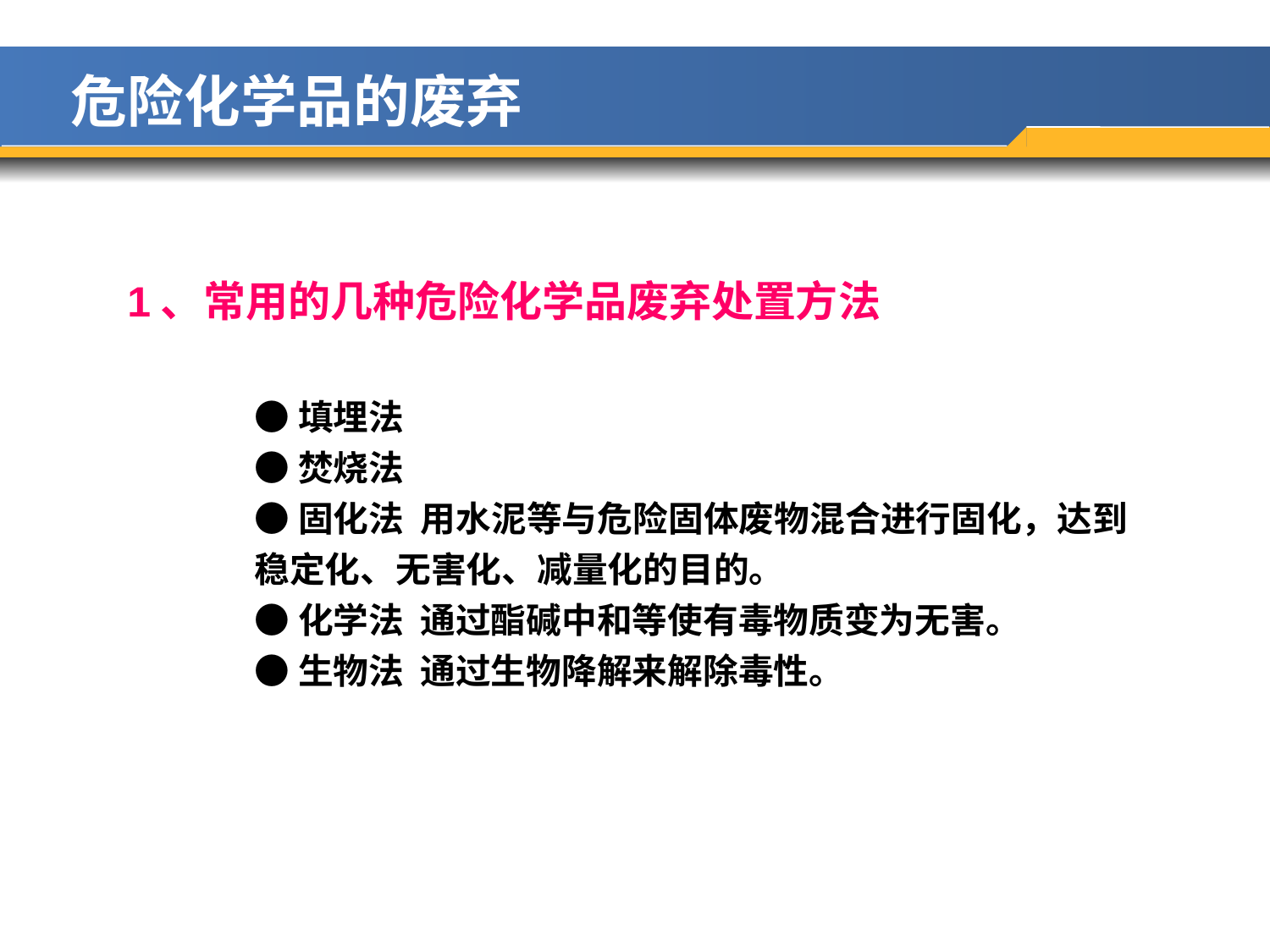

危险化学品的废弃

1、常用的几种危险化学品废弃处置方法

●填埋法
●焚烧法
●固化法  用水泥等与危险固体废物混合进行固化，达到稳定化、无害化、减量化的目的。
●化学法  通过酯碱中和等使有毒物质变为无害。
●生物法  通过生物降解来解除毒性。